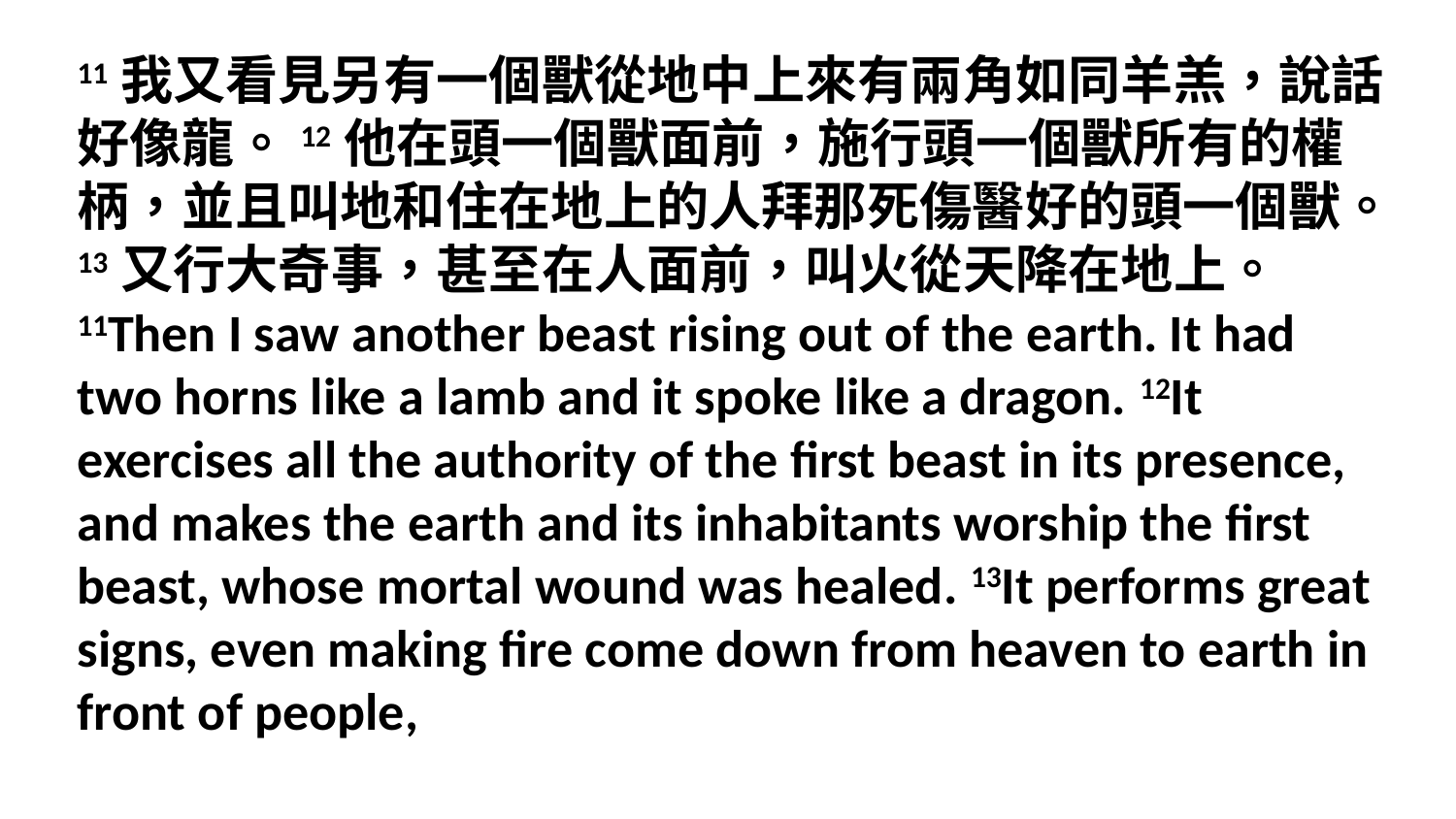

11我又看見另有一個獸從地中上來有兩角如同羊羔，說話好像龍。12他在頭一個獸面前，施行頭一個獸所有的權柄，並且叫地和住在地上的人拜那死傷醫好的頭一個獸。13又行大奇事，甚至在人面前，叫火從天降在地上。
11Then I saw another beast rising out of the earth. It had two horns like a lamb and it spoke like a dragon. 12It exercises all the authority of the first beast in its presence, and makes the earth and its inhabitants worship the first beast, whose mortal wound was healed. 13It performs great signs, even making fire come down from heaven to earth in front of people,